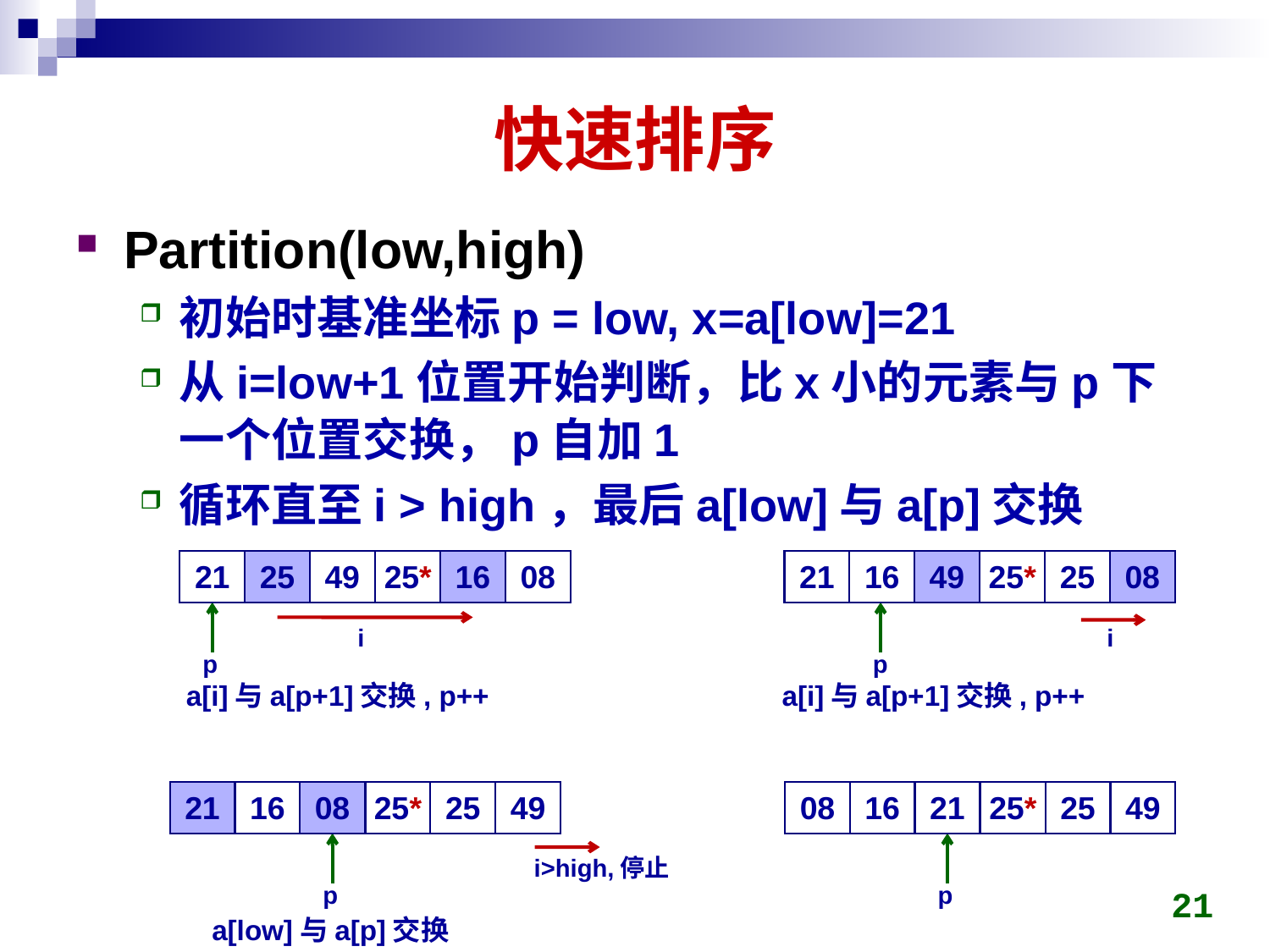

# 快速排序
Partition(low,high)
初始时基准坐标p = low, x=a[low]=21
从i=low+1位置开始判断，比x小的元素与p下一个位置交换，p自加1
循环直至i > high，最后a[low]与a[p]交换
21
25
49
25*
16
08

21
16
49
25*
25
08

p
p
i
i

a[i]与a[p+1]交换, p++
a[i]与a[p+1]交换, p++
21
16
08
25*
25
49

08
16
21
25*
25
49

p
p
i>high,停止

21
a[low]与a[p]交换